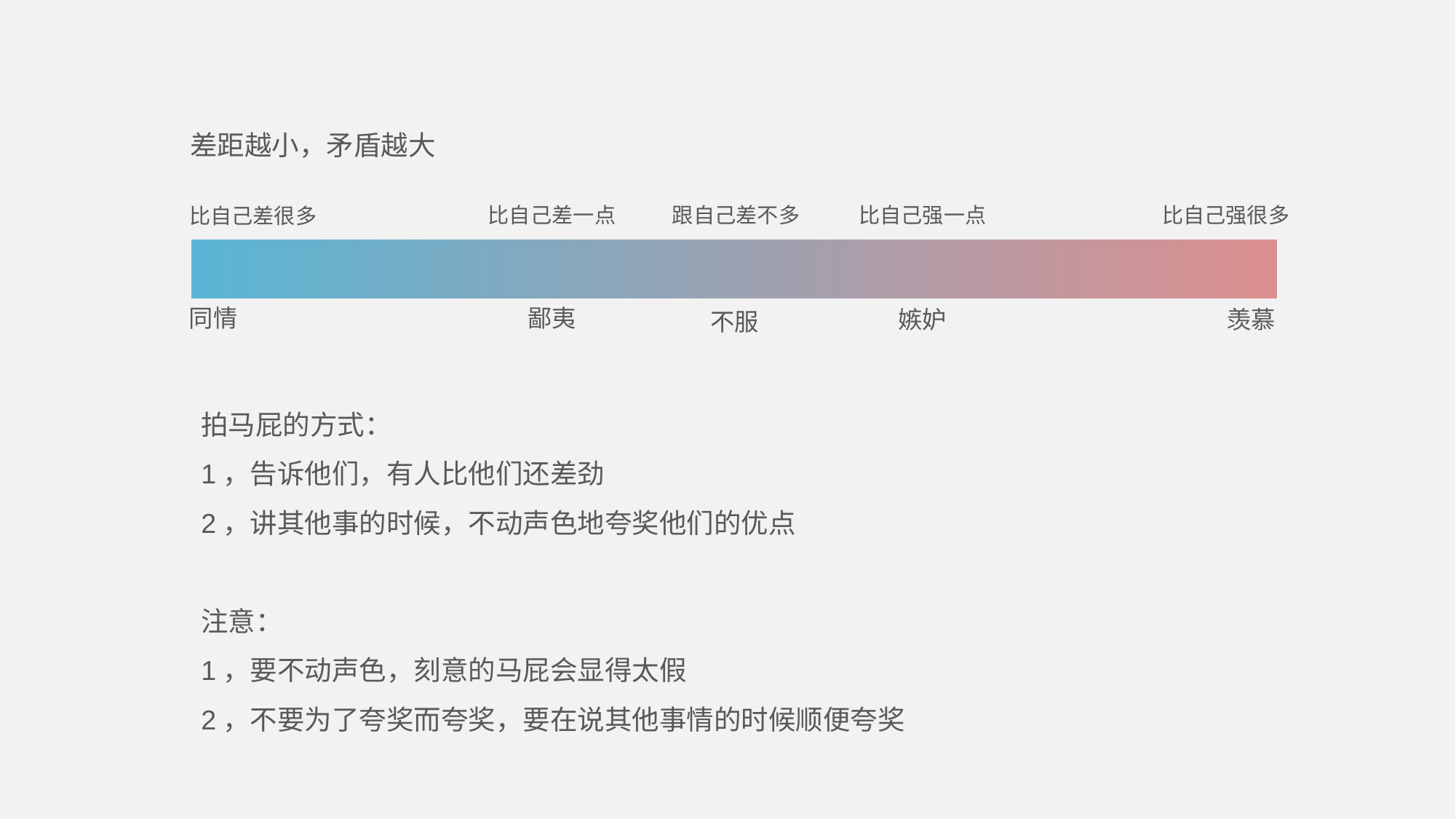

差距越小，矛盾越大
比自己强很多
比自己差一点
跟自己差不多
比自己强一点
比自己差很多

同情
鄙夷
嫉妒
羡慕
不服
拍马屁的方式：
1，告诉他们，有人比他们还差劲
2，讲其他事的时候，不动声色地夸奖他们的优点

注意：
1，要不动声色，刻意的马屁会显得太假
2，不要为了夸奖而夸奖，要在说其他事情的时候顺便夸奖